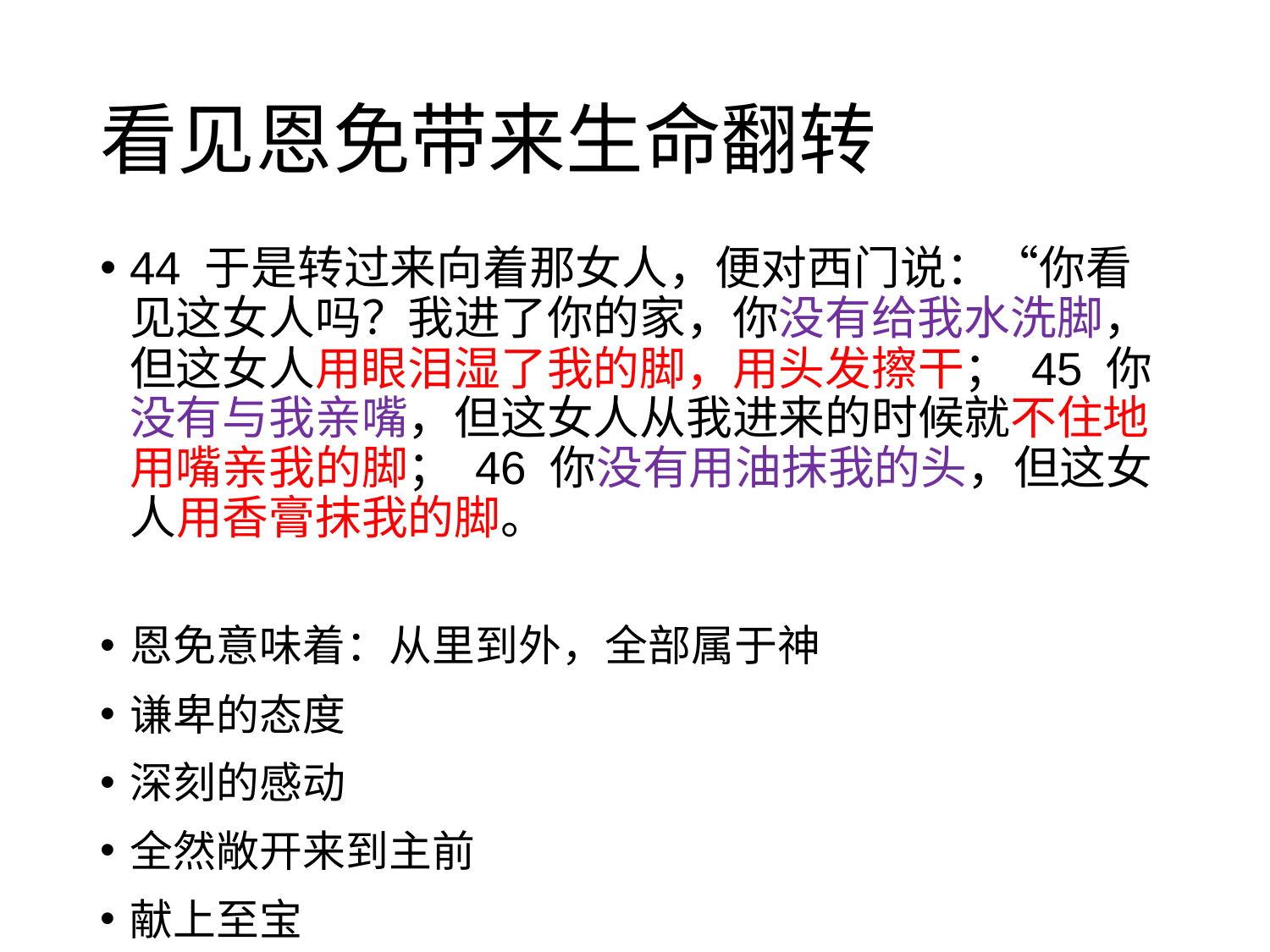

# 看见恩免带来生命翻转
44 于是转过来向着那女人，便对西门说：“你看见这女人吗？我进了你的家，你没有给我水洗脚，但这女人用眼泪湿了我的脚，用头发擦干； 45 你没有与我亲嘴，但这女人从我进来的时候就不住地用嘴亲我的脚； 46 你没有用油抹我的头，但这女人用香膏抹我的脚。

恩免意味着：从里到外，全部属于神
谦卑的态度
深刻的感动
全然敞开来到主前
献上至宝